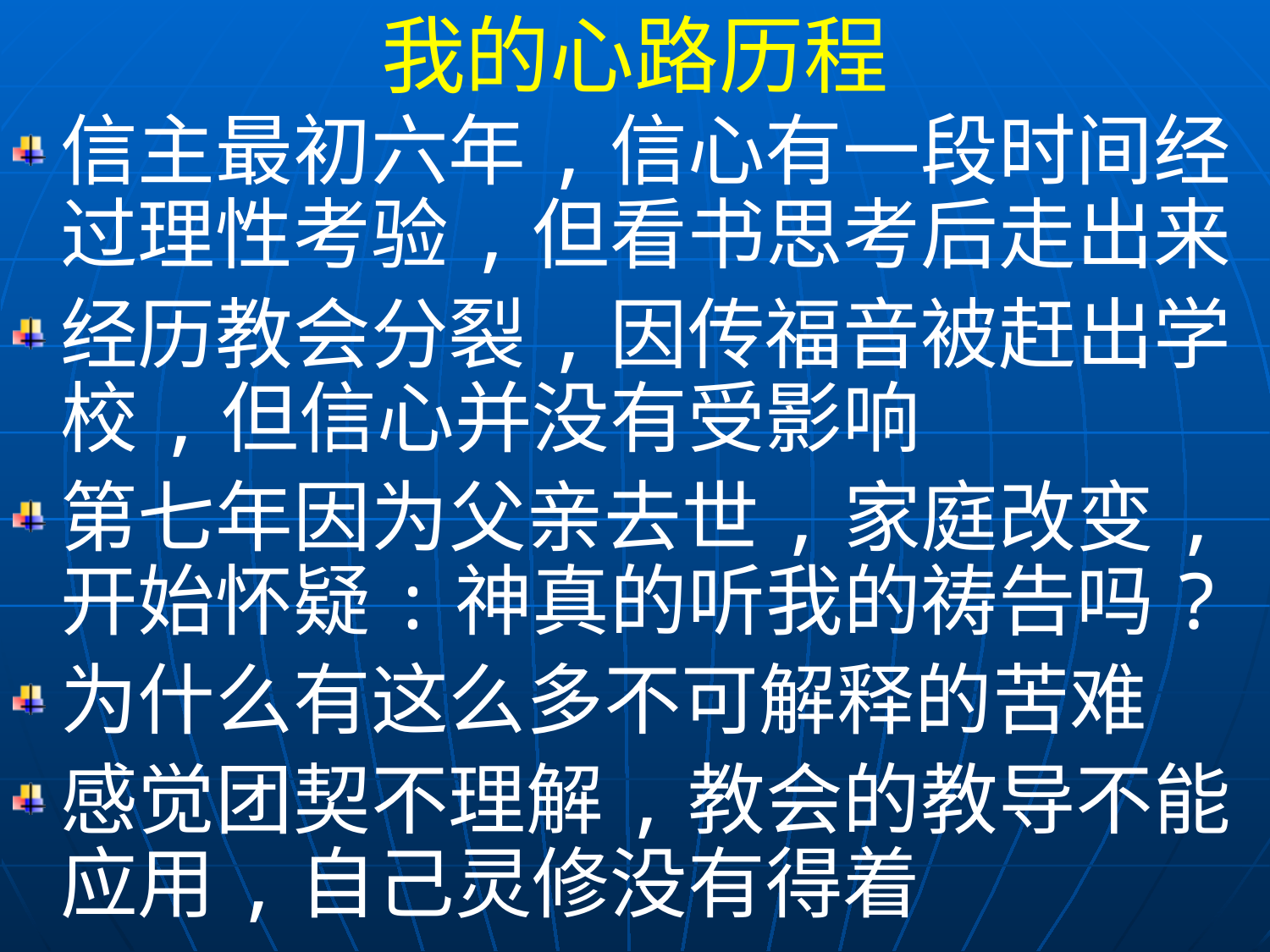

我的心路历程
信主最初六年,信心有一段时间经过理性考验,但看书思考后走出来
经历教会分裂,因传福音被赶出学校,但信心并没有受影响
第七年因为父亲去世,家庭改变,开始怀疑:神真的听我的祷告吗?
为什么有这么多不可解释的苦难
感觉团契不理解,教会的教导不能应用,自己灵修没有得着